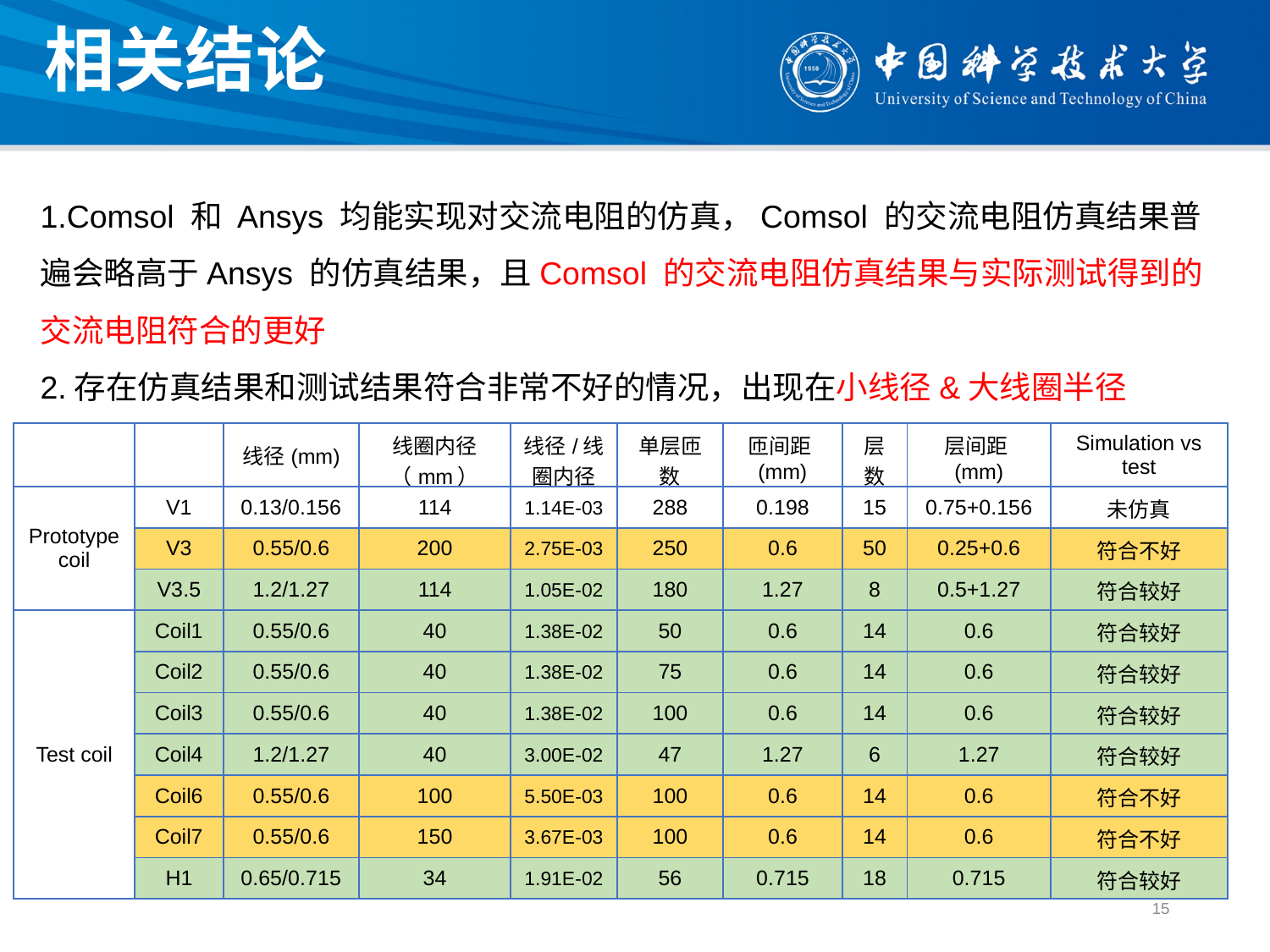

相关结论
1.Comsol 和 Ansys 均能实现对交流电阻的仿真，Comsol 的交流电阻仿真结果普遍会略高于Ansys 的仿真结果，且Comsol 的交流电阻仿真结果与实际测试得到的交流电阻符合的更好
2.存在仿真结果和测试结果符合非常不好的情况，出现在小线径&大线圈半径

|  |  | 线径(mm) | 线圈内径（mm） | 线径/线圈内径 | 单层匝数 | 匝间距(mm) | 层数 | 层间距(mm) | Simulation vs test |
| --- | --- | --- | --- | --- | --- | --- | --- | --- | --- |
| Prototype coil | V1 | 0.13/0.156 | 114 | 1.14E-03 | 288 | 0.198 | 15 | 0.75+0.156 | 未仿真 |
|  | V3 | 0.55/0.6 | 200 | 2.75E-03 | 250 | 0.6 | 50 | 0.25+0.6 | 符合不好 |
|  | V3.5 | 1.2/1.27 | 114 | 1.05E-02 | 180 | 1.27 | 8 | 0.5+1.27 | 符合较好 |
| Test coil | Coil1 | 0.55/0.6 | 40 | 1.38E-02 | 50 | 0.6 | 14 | 0.6 | 符合较好 |
|  | Coil2 | 0.55/0.6 | 40 | 1.38E-02 | 75 | 0.6 | 14 | 0.6 | 符合较好 |
|  | Coil3 | 0.55/0.6 | 40 | 1.38E-02 | 100 | 0.6 | 14 | 0.6 | 符合较好 |
|  | Coil4 | 1.2/1.27 | 40 | 3.00E-02 | 47 | 1.27 | 6 | 1.27 | 符合较好 |
|  | Coil6 | 0.55/0.6 | 100 | 5.50E-03 | 100 | 0.6 | 14 | 0.6 | 符合不好 |
|  | Coil7 | 0.55/0.6 | 150 | 3.67E-03 | 100 | 0.6 | 14 | 0.6 | 符合不好 |
|  | H1 | 0.65/0.715 | 34 | 1.91E-02 | 56 | 0.715 | 18 | 0.715 | 符合较好 |
15